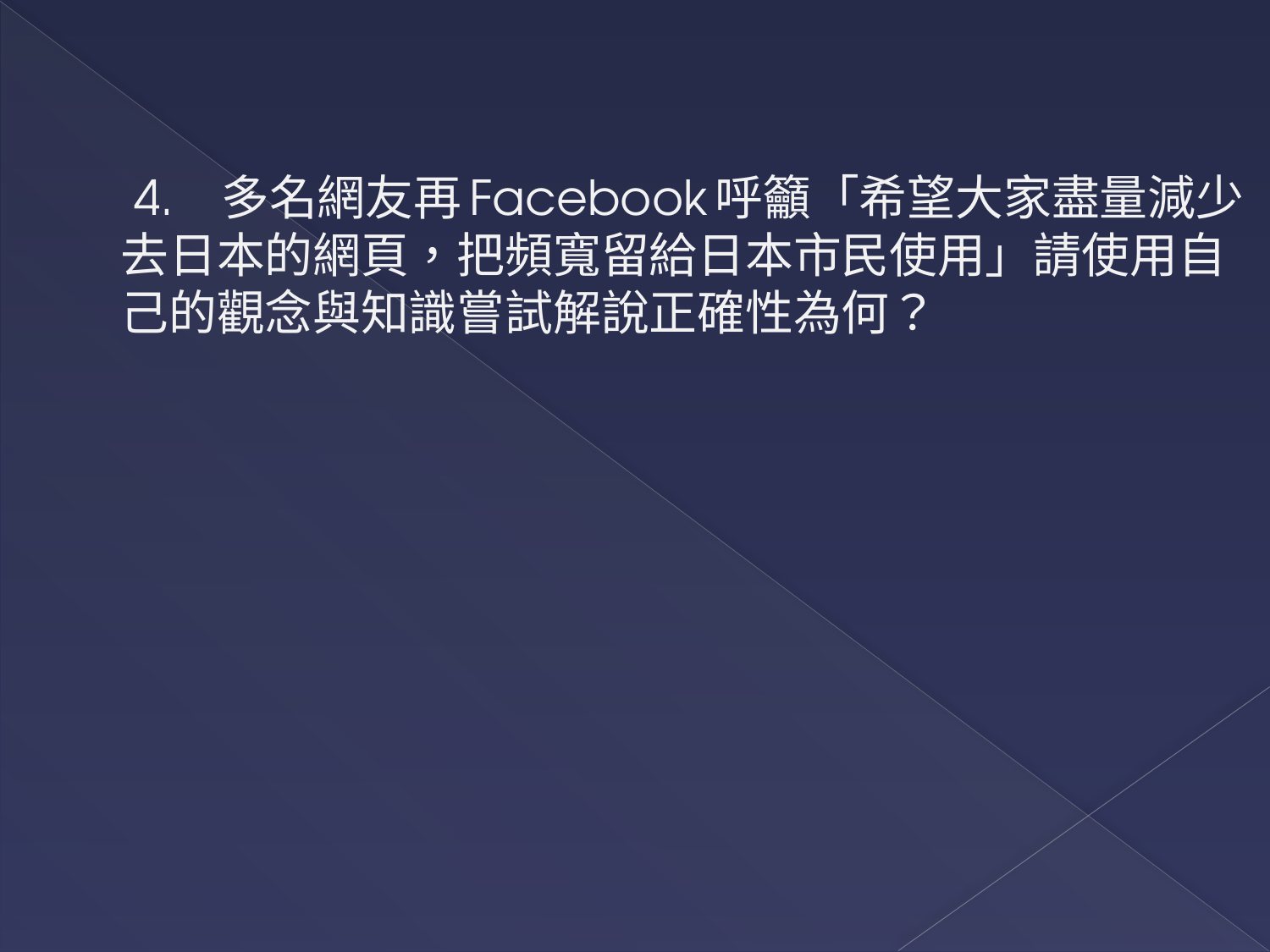

# 4.   多名網友再Facebook呼籲「希望大家盡量減少去日本的網頁，把頻寬留給日本市民使用」請使用自己的觀念與知識嘗試解說正確性為何？